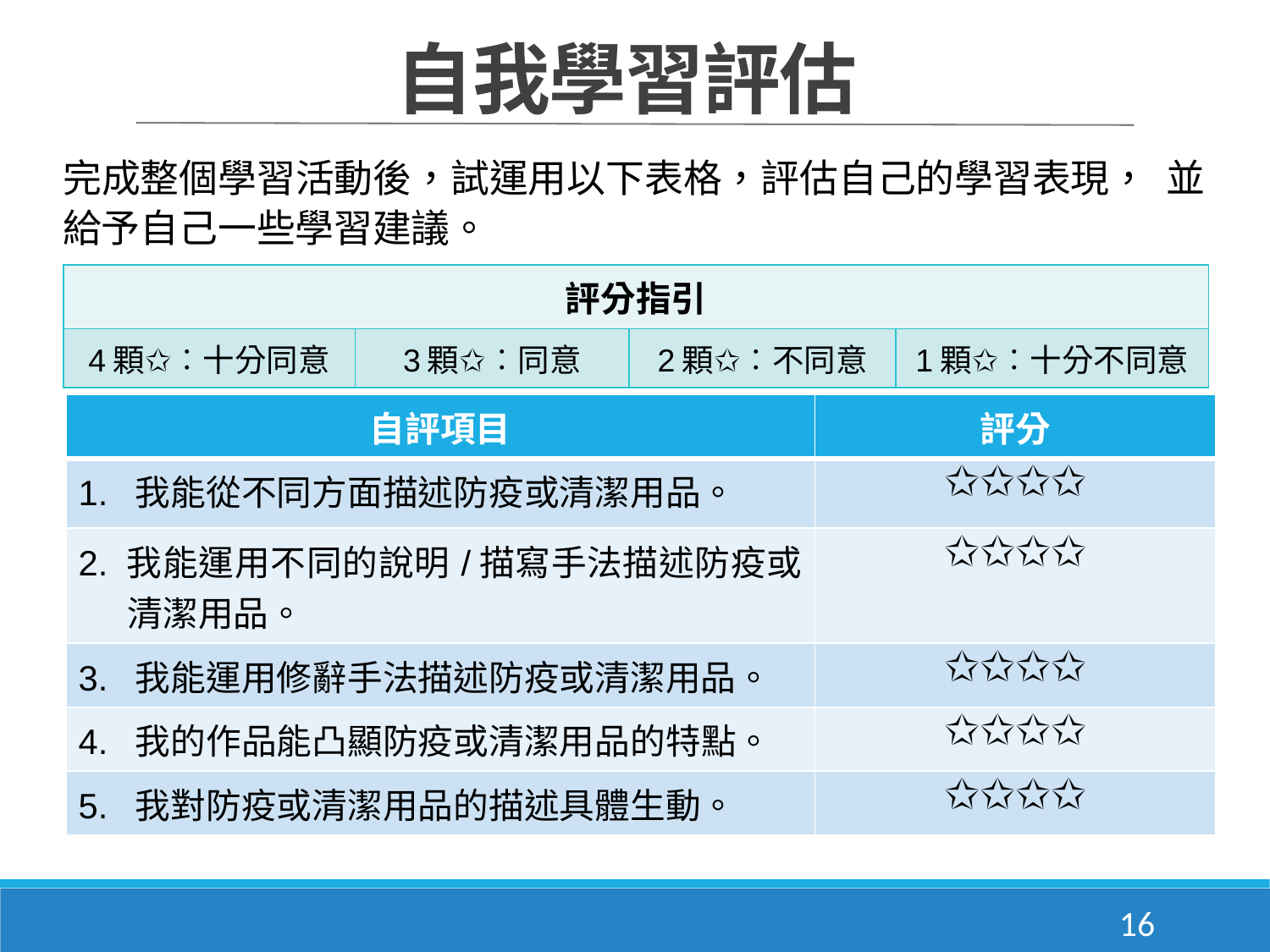

自我學習評估
完成整個學習活動後，試運用以下表格，評估自己的學習表現，  並給予自己一些學習建議。

| 評分指引 |  |  |  |
| --- | --- | --- | --- |
| 4顆✩︰十分同意 | 3顆✩︰同意 | 2顆✩︰不同意 | 1顆✩︰十分不同意 |
| 自評項目 | 評分 |
| --- | --- |
| 1. 我能從不同方面描述防疫或清潔用品。 | ✩✩✩✩ |
| 2. 我能運用不同的說明/描寫手法描述防疫或 清潔用品。 | ✩✩✩✩ |
| 3. 我能運用修辭手法描述防疫或清潔用品。 | ✩✩✩✩ |
| 4. 我的作品能凸顯防疫或清潔用品的特點。 | ✩✩✩✩ |
| 5. 我對防疫或清潔用品的描述具體生動。 | ✩✩✩✩ |
16